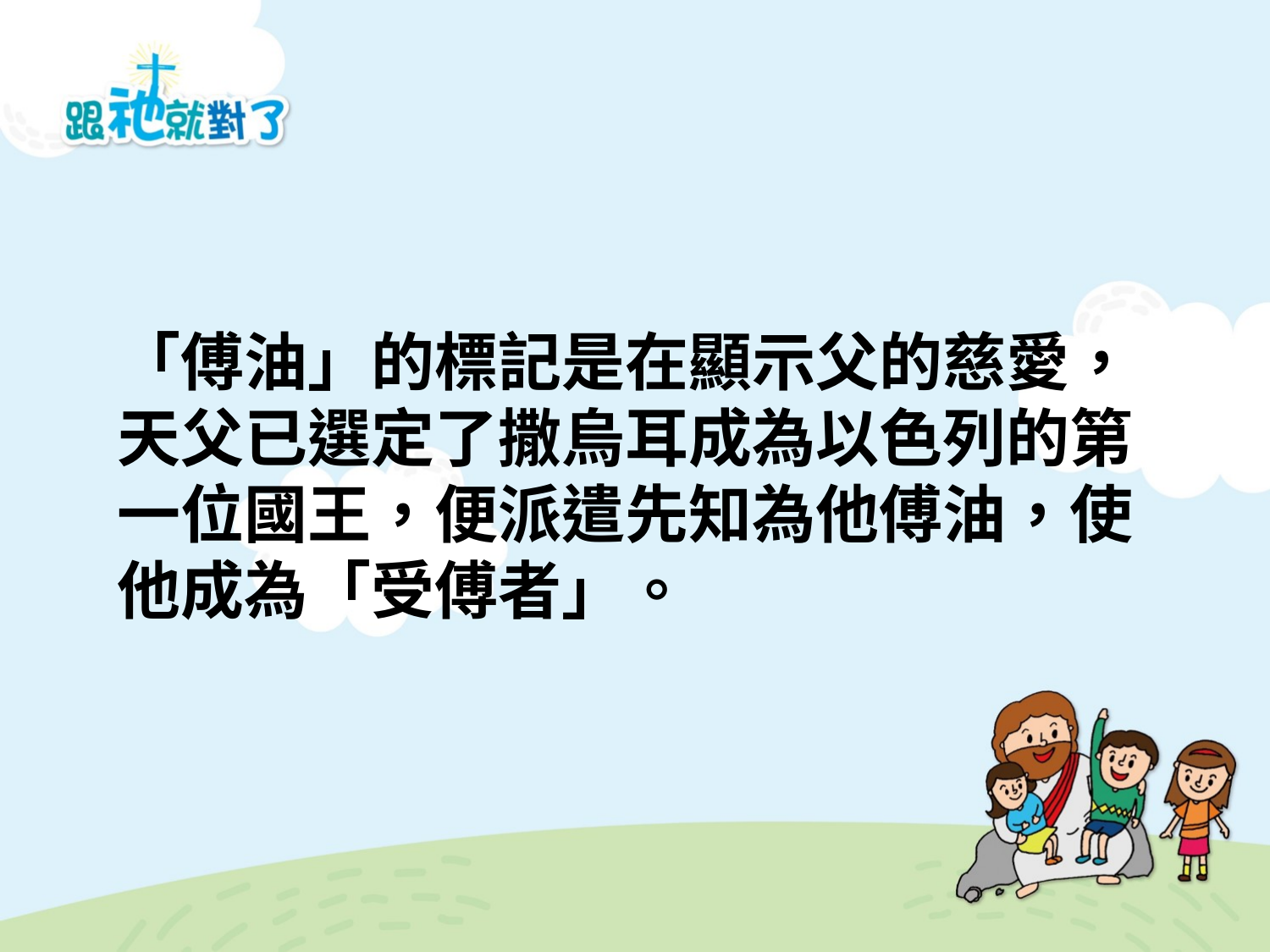

「傅油」的標記是在顯示父的慈愛，天父已選定了撒烏耳成為以色列的第一位國王，便派遣先知為他傅油，使他成為「受傅者」。